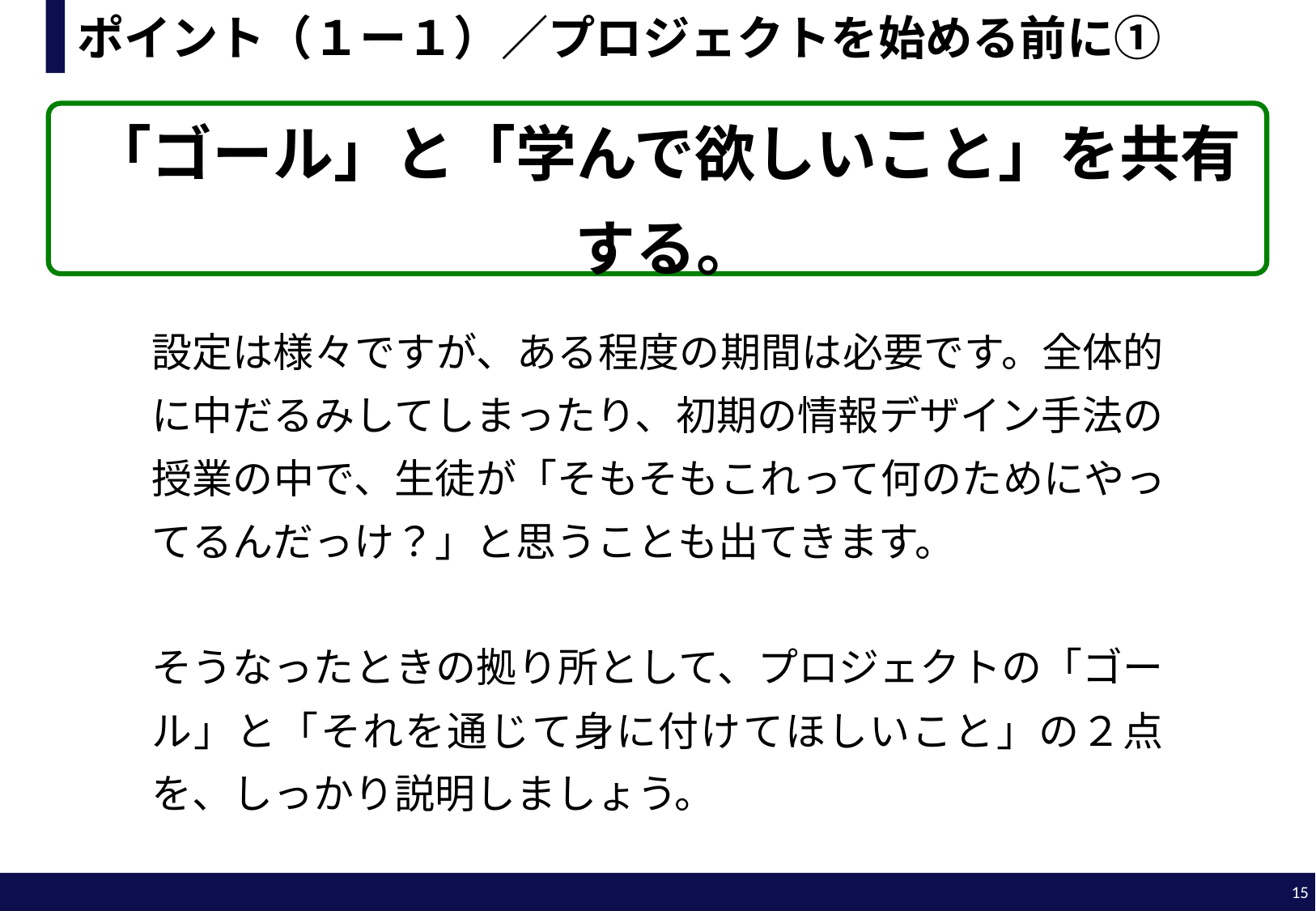

# ポイント（１ー１）／プロジェクトを始める前に①
「ゴール」と「学んで欲しいこと」を共有する。
設定は様々ですが、ある程度の期間は必要です。全体的に中だるみしてしまったり、初期の情報デザイン手法の授業の中で、生徒が「そもそもこれって何のためにやってるんだっけ？」と思うことも出てきます。

そうなったときの拠り所として、プロジェクトの「ゴール」と「それを通じて身に付けてほしいこと」の２点を、しっかり説明しましょう。